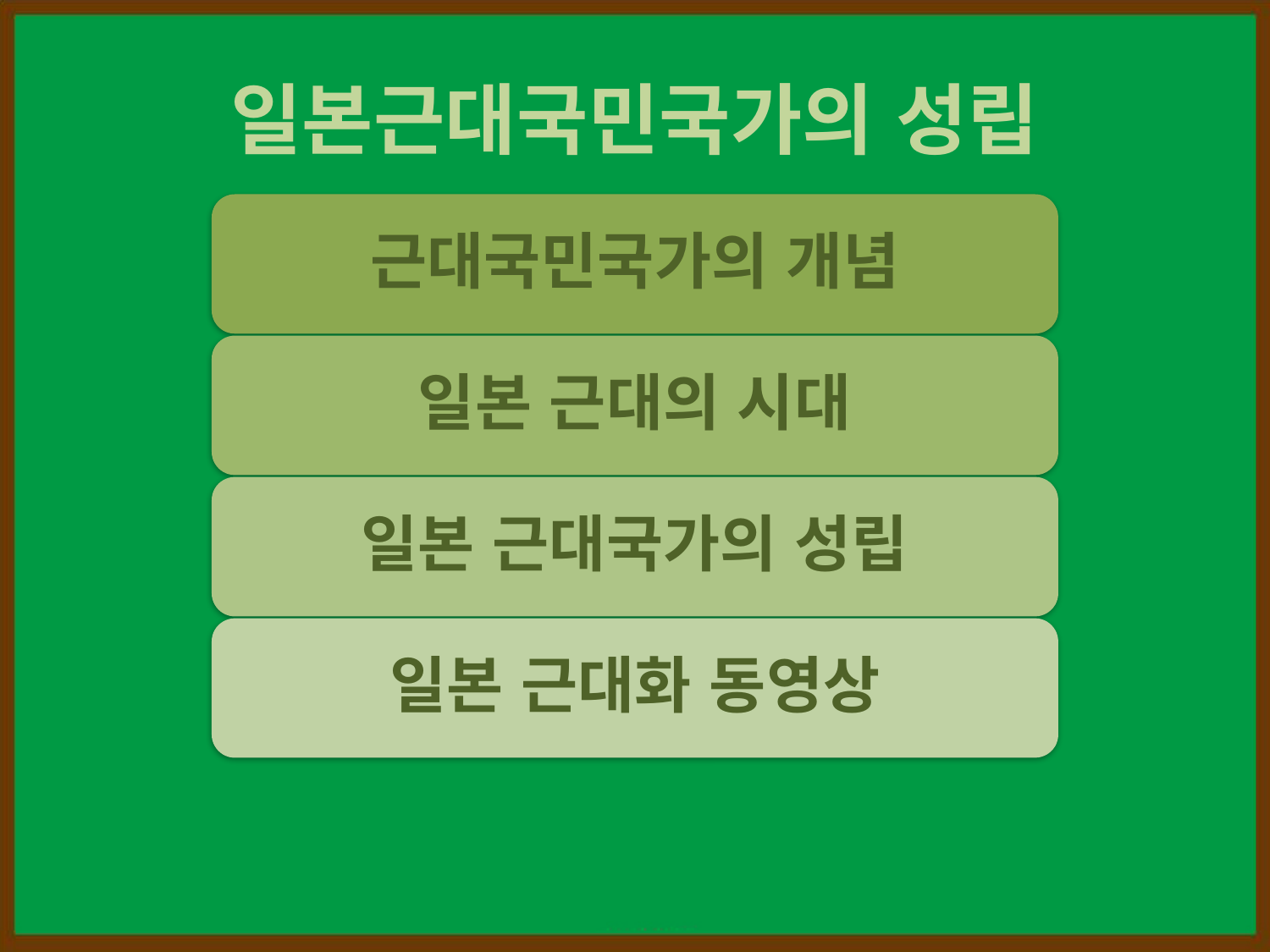

# 일본근대국민국가의 성립
근대국민국가의 개념
일본 근대의 시대
일본 근대국가의 성립
일본 근대화 동영상